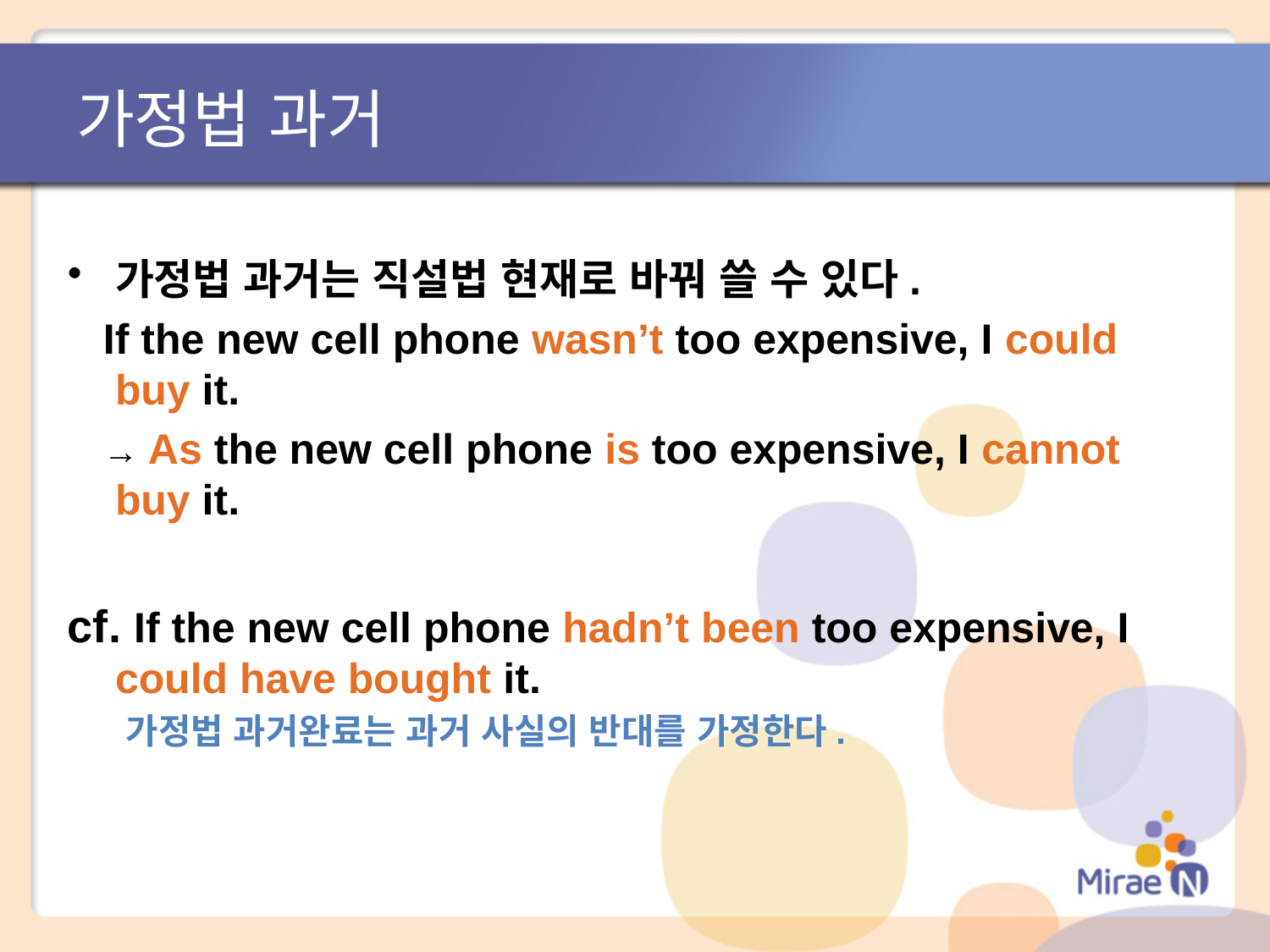

가정법 과거
가정법 과거는 직설법 현재로 바꿔 쓸 수 있다.
   If the new cell phone wasn’t too expensive, I could buy it.
   → As the new cell phone is too expensive, I cannot buy it.

cf. If the new cell phone hadn’t been too expensive, I could have bought it.
     가정법 과거완료는 과거 사실의 반대를 가정한다.